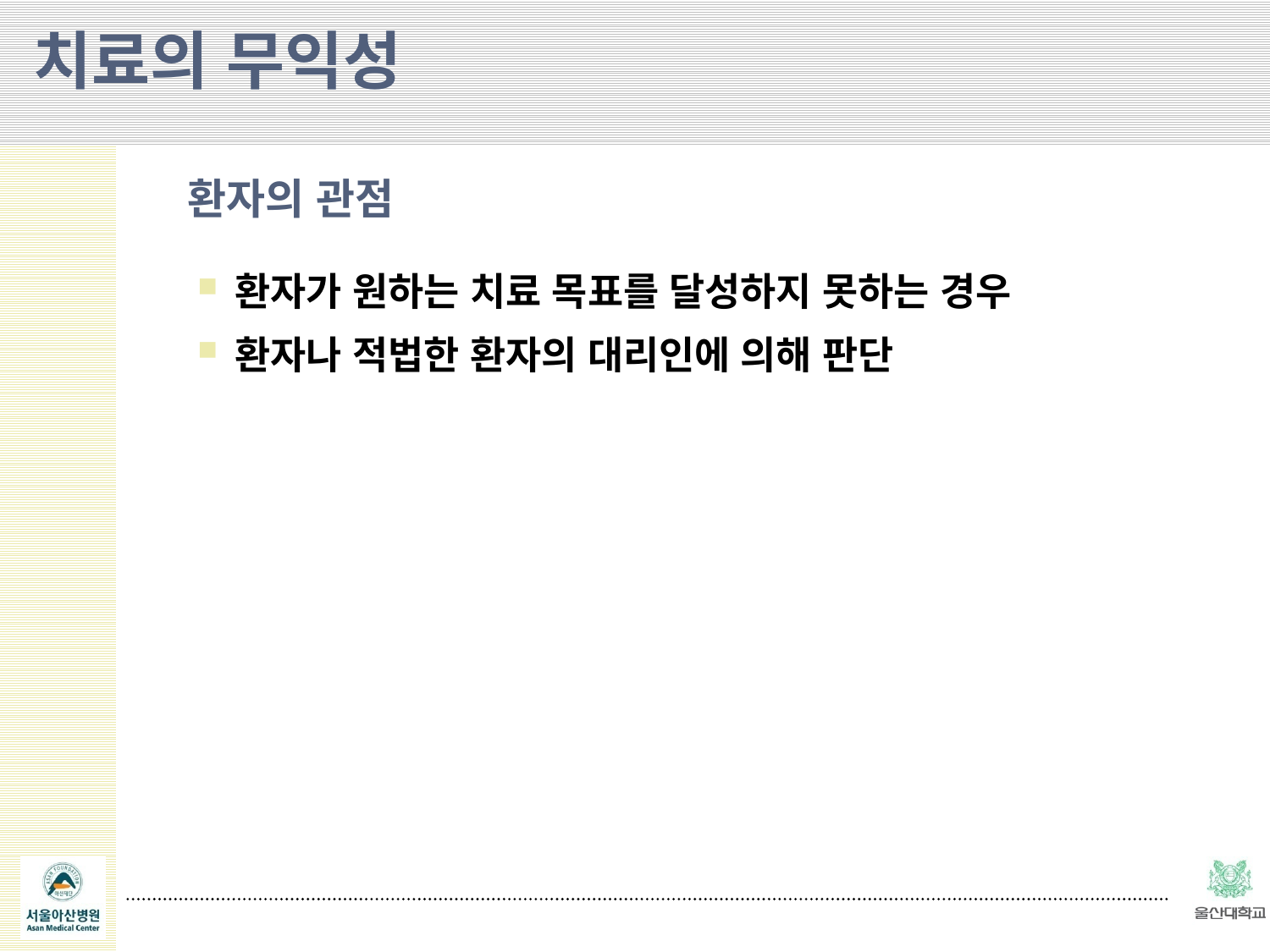

치료의 무익성
환자의 관점
환자가 원하는 치료 목표를 달성하지 못하는 경우
환자나 적법한 환자의 대리인에 의해 판단